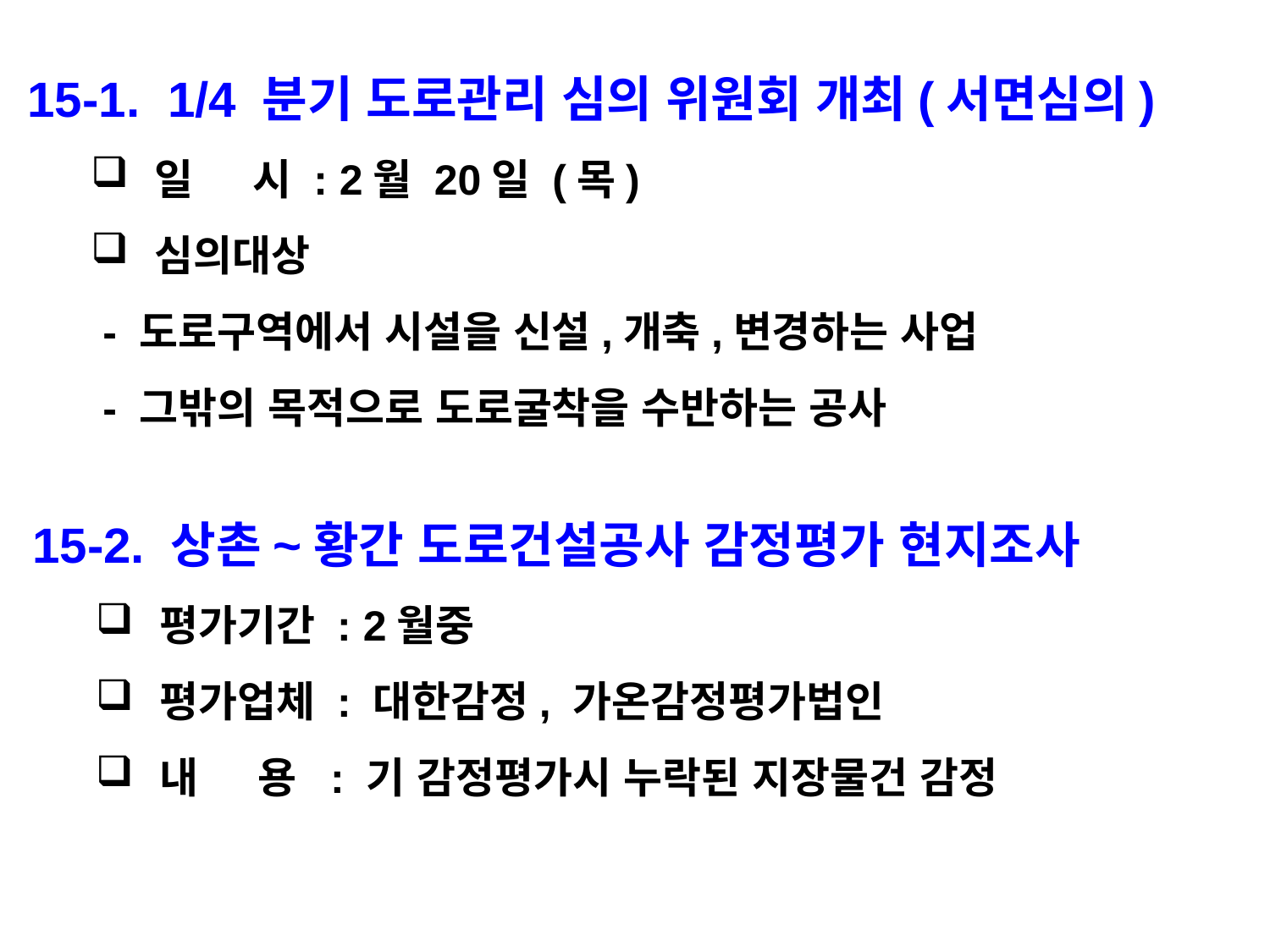

15-1.  1/4 분기 도로관리 심의 위원회 개최(서면심의)
일     시 : 2월 20일 (목)
심의대상
 - 도로구역에서 시설을 신설,개축,변경하는 사업
 - 그밖의 목적으로 도로굴착을 수반하는 공사

15-2. 상촌~황간 도로건설공사 감정평가 현지조사
평가기간 : 2월중
평가업체 : 대한감정, 가온감정평가법인
내     용  : 기 감정평가시 누락된 지장물건 감정